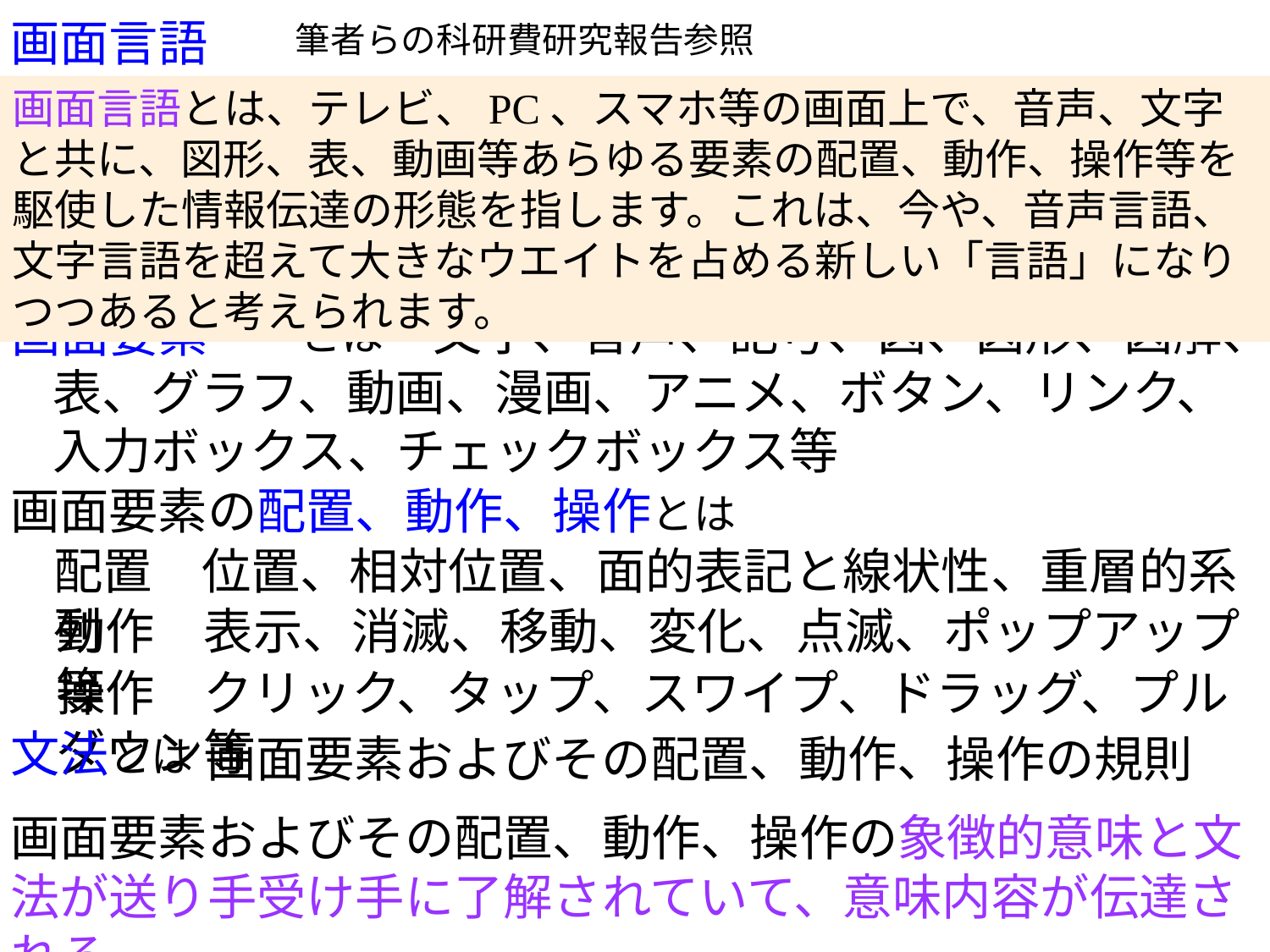

# 画面言語
筆者らの科研費研究報告参照
画面言語とは、テレビ、PC、スマホ等の画面上で、音声、文字と共に、図形、表、動画等あらゆる要素の配置、動作、操作等を駆使した情報伝達の形態を指します。これは、今や、音声言語、文字言語を超えて大きなウエイトを占める新しい「言語」になりつつあると考えられます。
　　　　　とは　文字、音声、記号、図、図形、図解、表、グラフ、動画、漫画、アニメ、ボタン、リンク、入力ボックス、チェックボックス等
画面要素
画面要素の配置、動作、操作とは
配置　位置、相対位置、面的表記と線状性、重層的系列
動作　表示、消滅、移動、変化、点滅、ポップアップ等
操作　クリック、タップ、スワイプ、ドラッグ、プルダウン等
文法とは
画面要素およびその配置、動作、操作の規則
画面要素およびその配置、動作、操作の象徴的意味と文法が送り手受け手に了解されていて、意味内容が伝達される。